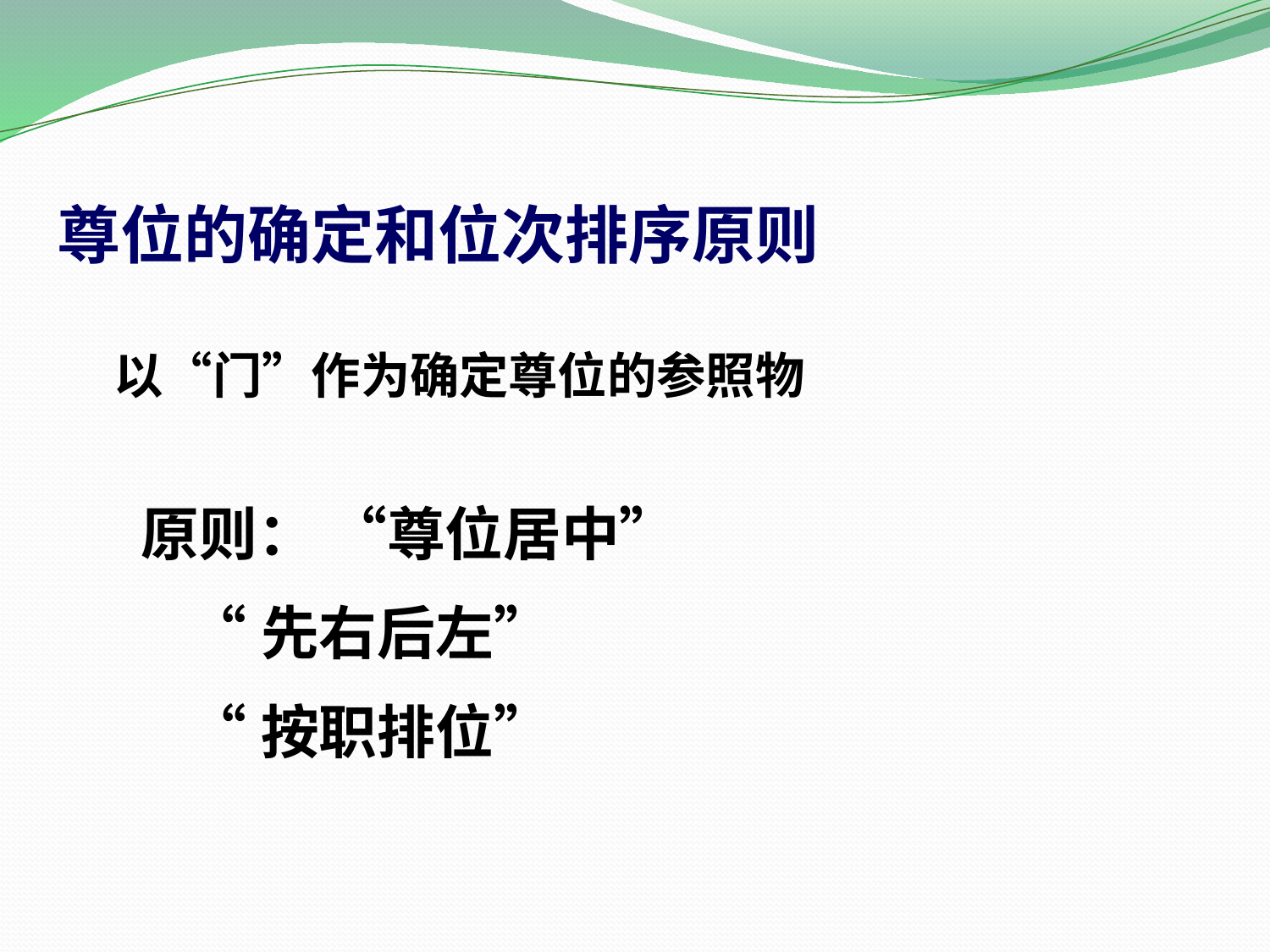

尊位的确定和位次排序原则

    以“门”作为确定尊位的参照物

       原则： “尊位居中”
          “先右后左”
          “按职排位”